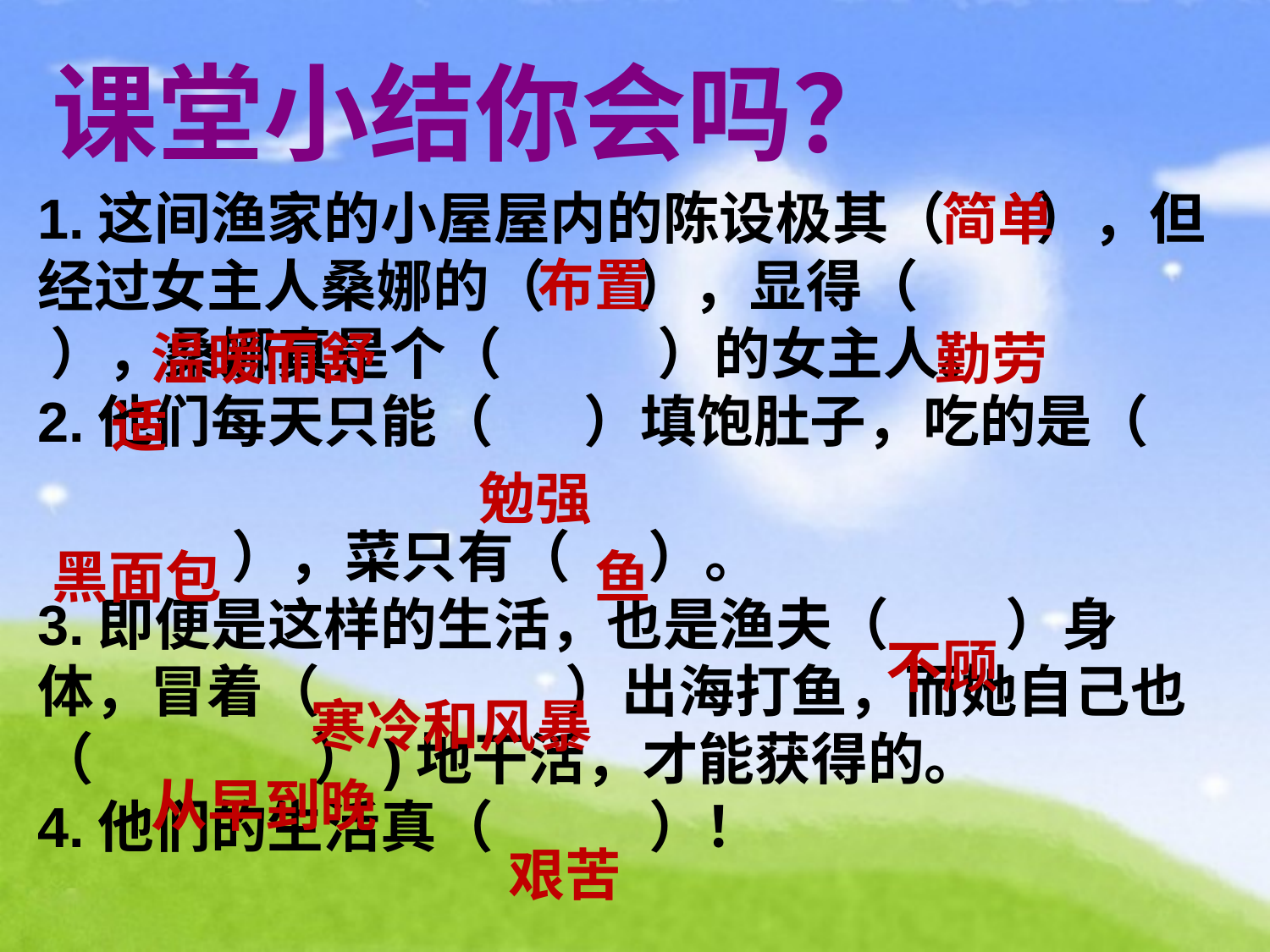

# 课堂小结你会吗？
1.这间渔家的小屋屋内的陈设极其（       ），但经过女主人桑娜的（       ），显得（                       ），桑娜真是个（            ）的女主人。
2.他们每天只能（       ）填饱肚子，吃的是（
              ），菜只有（      ）。
3.即便是这样的生活，也是渔夫（         ）身体，冒着（                   ）出海打鱼，而她自己也（                 ）)地干活，才能获得的。
4.他们的生活真（            ）！
简单
布置
  温暖而舒适
勤劳
勉强
黑面包
 鱼
不顾
寒冷和风暴
从早到晚
艰苦